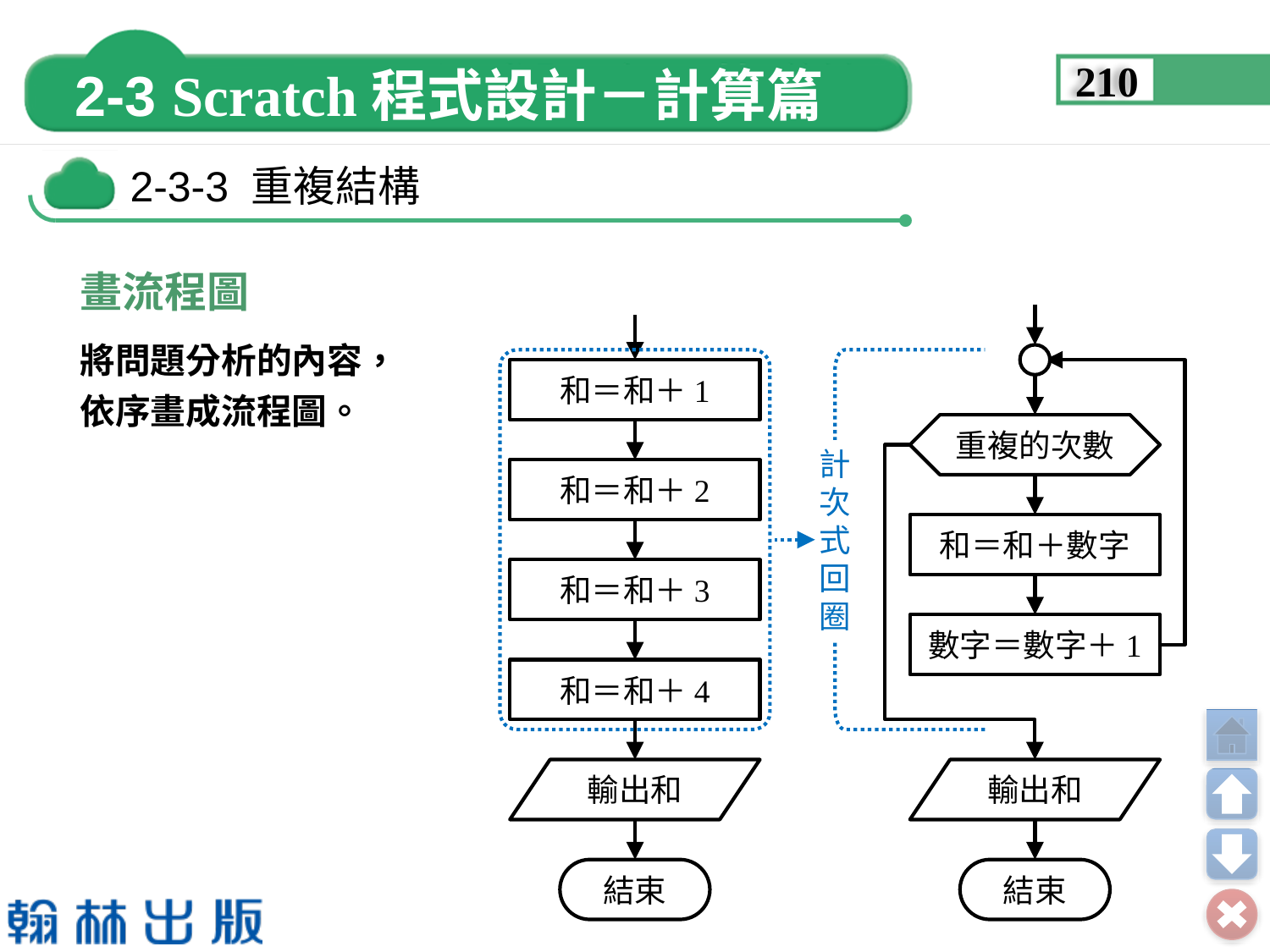

210
畫流程圖

和＝和＋1

重複的次數
計
次
式
回
圈

和＝和＋2
和＝和＋數字
和＝和＋3
數字＝數字＋1
和＝和＋4

輸出和
輸出和
結束
結束
將問題分析的內容，
依序畫成流程圖。